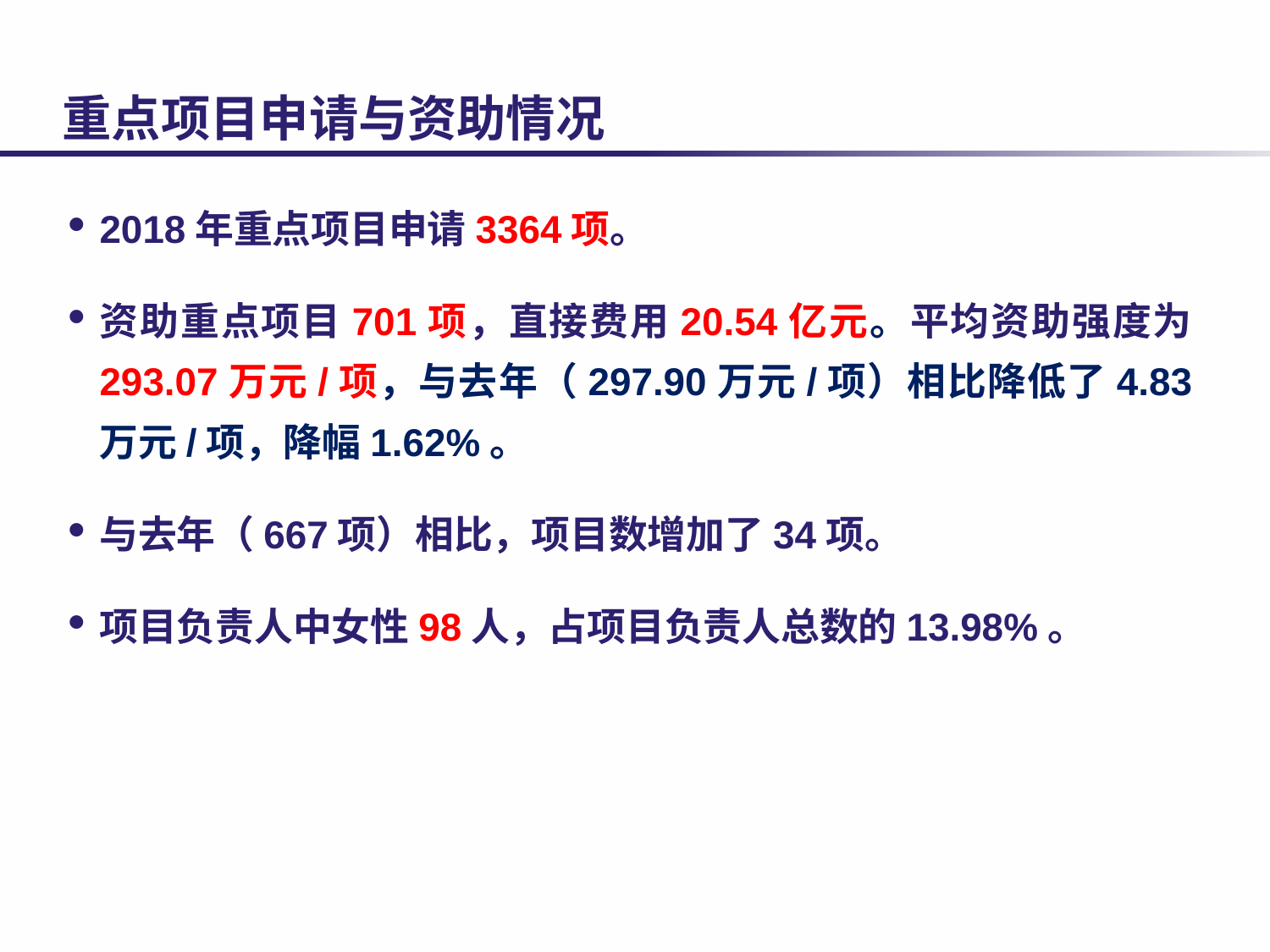

# 重点项目申请与资助情况
2018年重点项目申请3364项。
资助重点项目701项，直接费用20.54亿元。平均资助强度为293.07万元/项，与去年（297.90万元/项）相比降低了4.83万元/项，降幅1.62%。
与去年（667项）相比，项目数增加了34项。
项目负责人中女性98人，占项目负责人总数的13.98%。